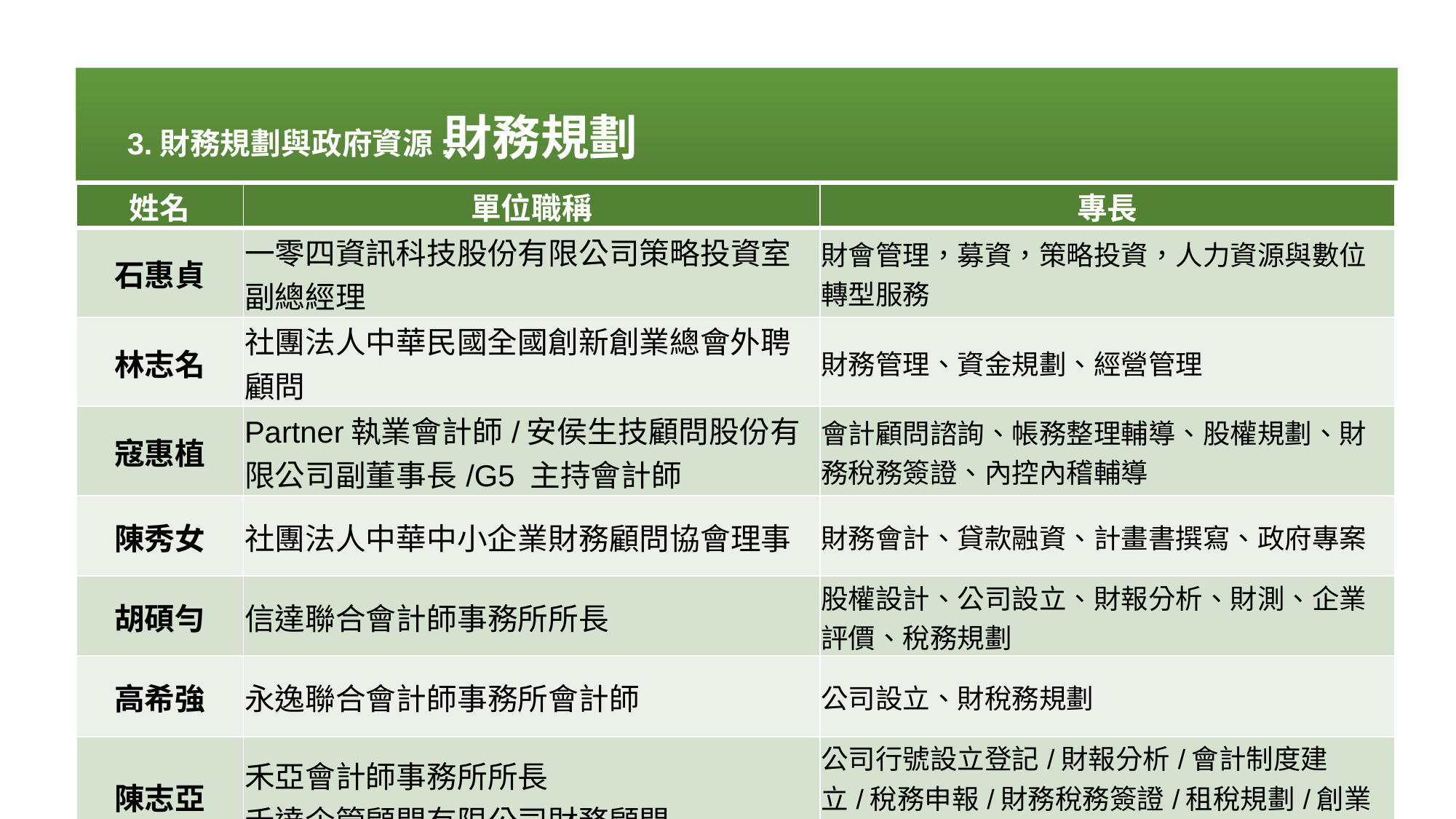

財務規劃
3.財務規劃與政府資源:
| 姓名 | 單位職稱 | 專長 |
| --- | --- | --- |
| 石惠貞 | 一零四資訊科技股份有限公司策略投資室副總經理 | 財會管理，募資，策略投資，人力資源與數位轉型服務 |
| 林志名 | 社團法人中華民國全國創新創業總會外聘顧問 | 財務管理、資金規劃、經營管理 |
| 寇惠植 | Partner執業會計師/安侯生技顧問股份有限公司副董事長/G5 主持會計師 | 會計顧問諮詢、帳務整理輔導、股權規劃、財務稅務簽證、內控內稽輔導 |
| 陳秀女 | 社團法人中華中小企業財務顧問協會理事 | 財務會計、貸款融資、計畫書撰寫、政府專案 |
| 胡碩勻 | 信達聯合會計師事務所所長 | 股權設計、公司設立、財報分析、財測、企業評價、稅務規劃 |
| 高希強 | 永逸聯合會計師事務所會計師 | 公司設立、財稅務規劃 |
| 陳志亞 | 禾亞會計師事務所所長 禾達企管顧問有限公司財務顧問 | 公司行號設立登記/財報分析/會計制度建立/稅務申報/財務稅務簽證/租稅規劃/創業計劃書撰寫 |